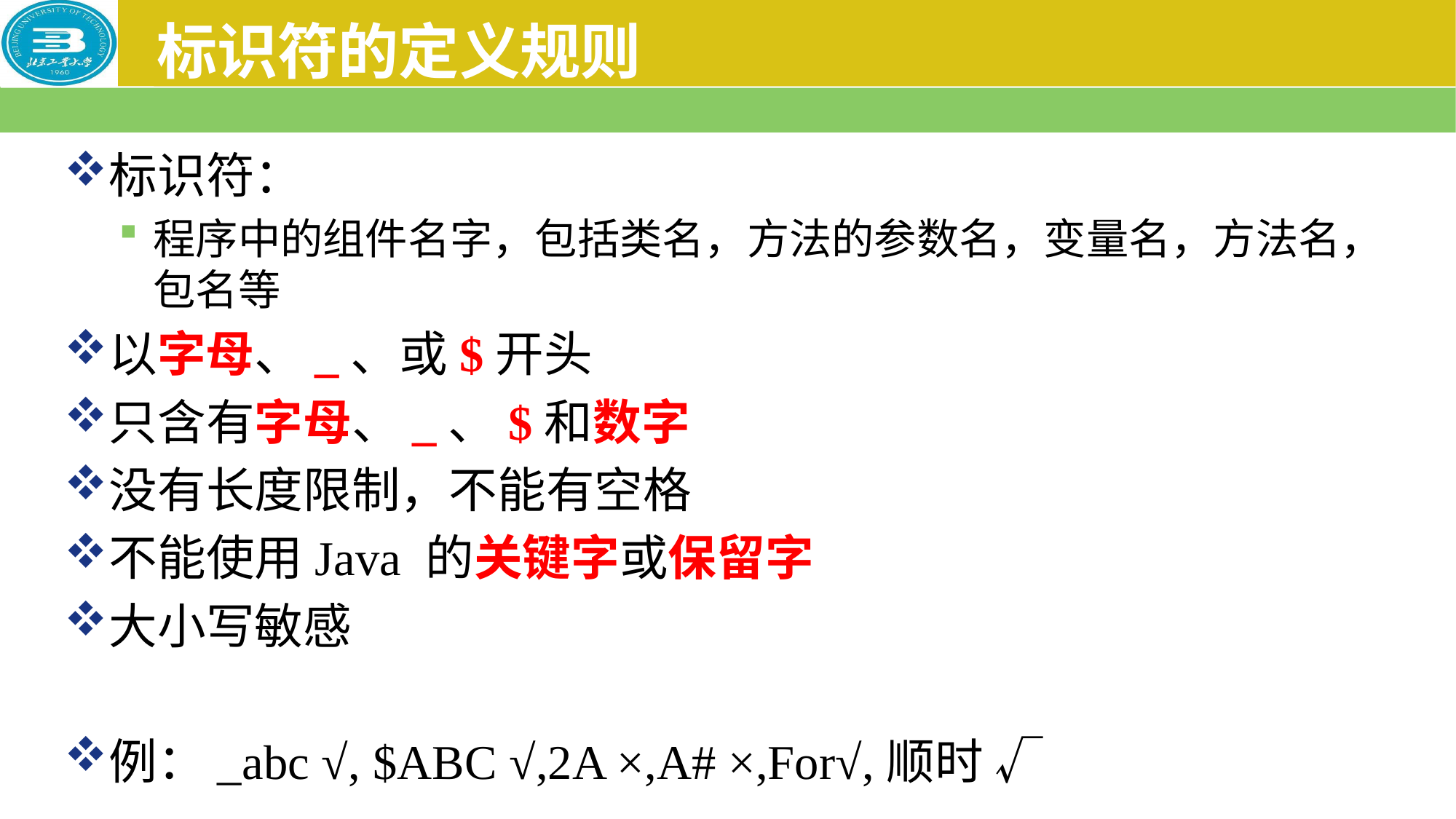

# 标识符的定义规则
标识符：
程序中的组件名字，包括类名，方法的参数名，变量名，方法名，包名等
以字母、_、或$开头
只含有字母、_、$和数字
没有长度限制，不能有空格
不能使用Java 的关键字或保留字
大小写敏感

例：_abc √, $ABC √,2A ×,A# ×,For√,顺时 √